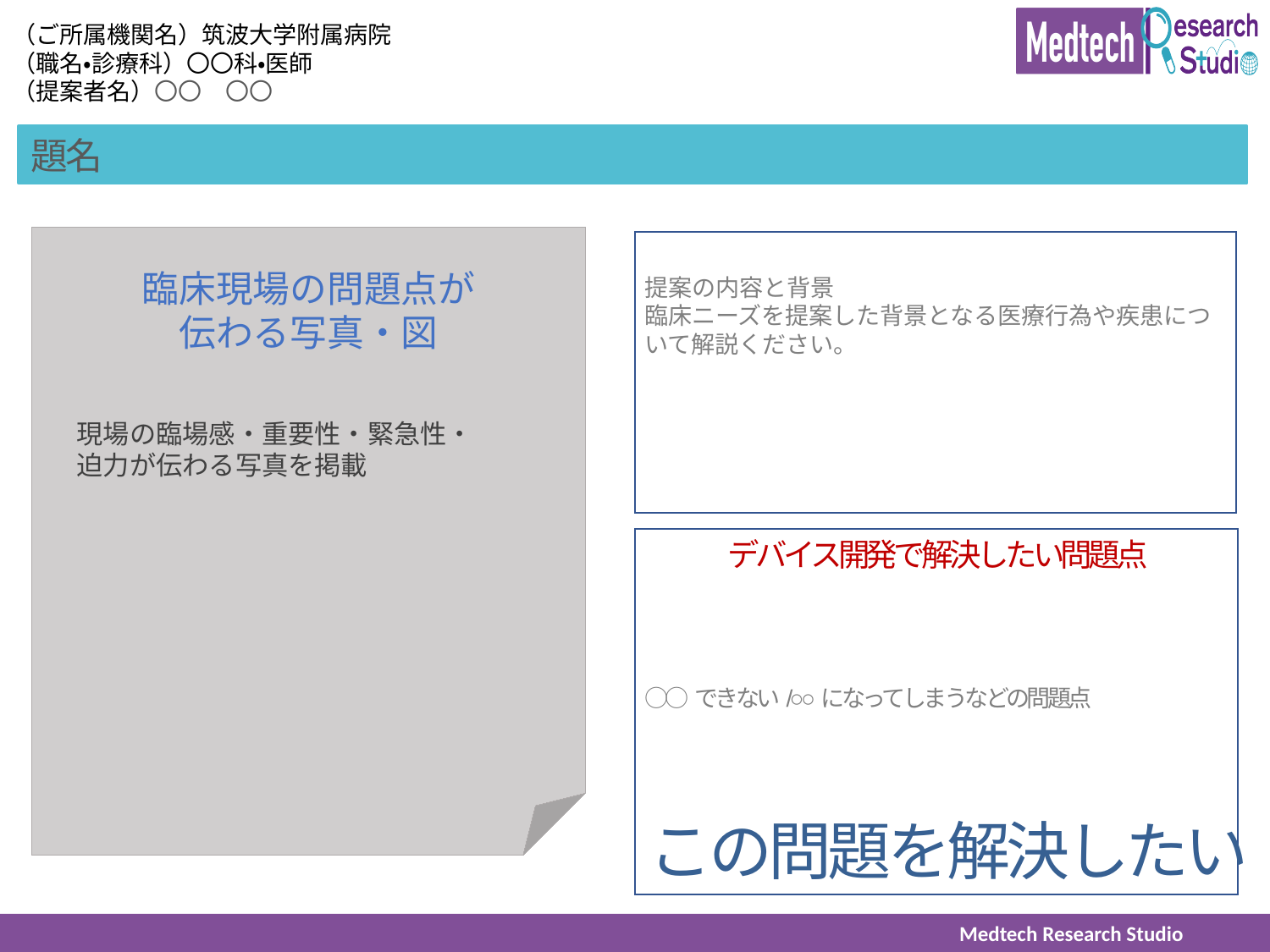

（ご所属機関名）筑波大学附属病院
（職名・診療科）〇〇科・医師
（提案者名）〇〇　〇〇
題名

臨床現場の問題点が
伝わる写真・図

　 現場の臨場感・重要性・緊急性・
　 迫力が伝わる写真を掲載
提案の内容と背景
臨床ニーズを提案した背景となる医療行為や疾患について解説ください。

○○できない/○○になってしまうなどの問題点

デバイス開発で解決したい問題点
この問題を解決したい